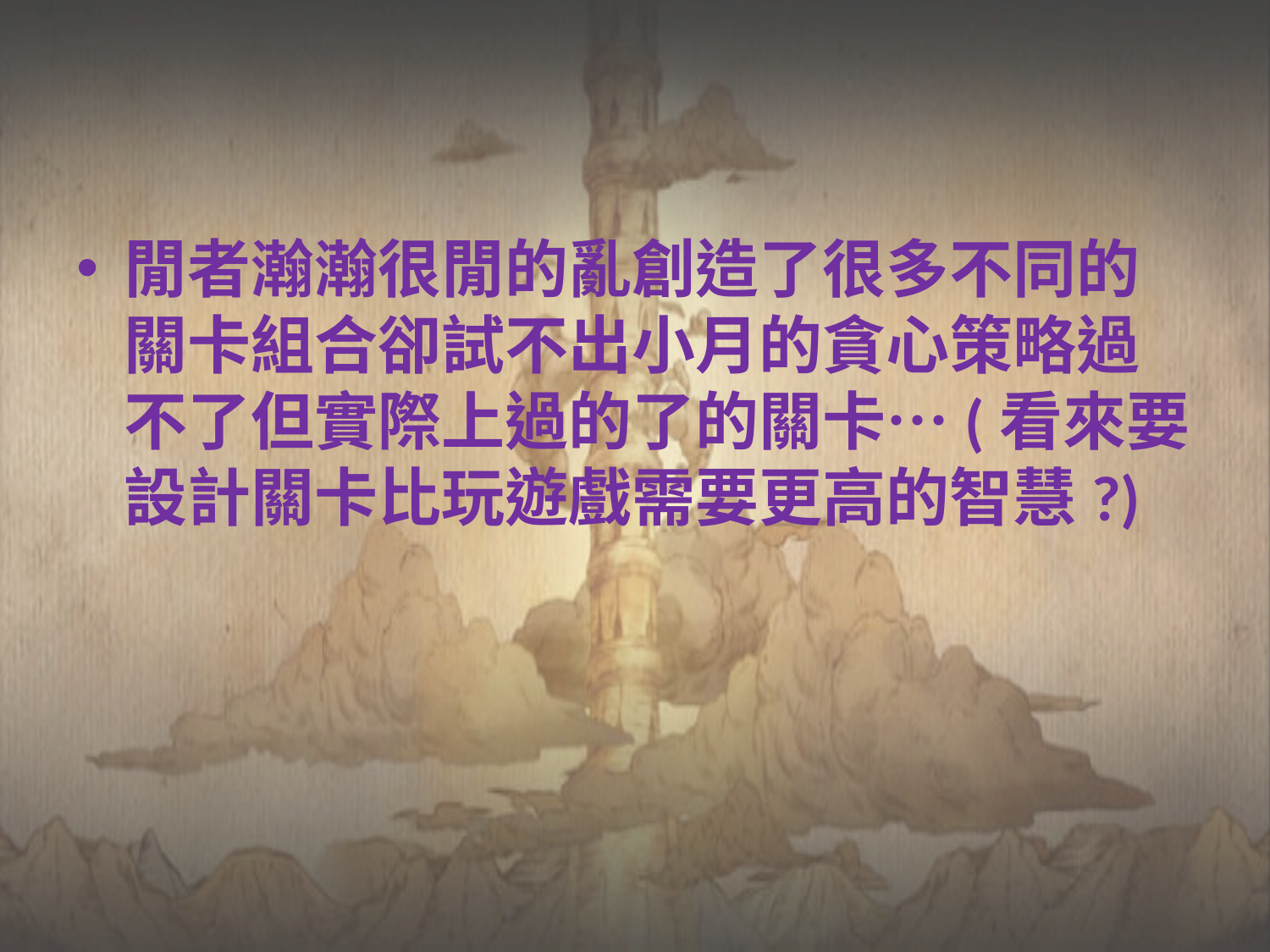

閒者瀚瀚很閒的亂創造了很多不同的關卡組合卻試不出小月的貪心策略過不了但實際上過的了的關卡…(看來要設計關卡比玩遊戲需要更高的智慧?)